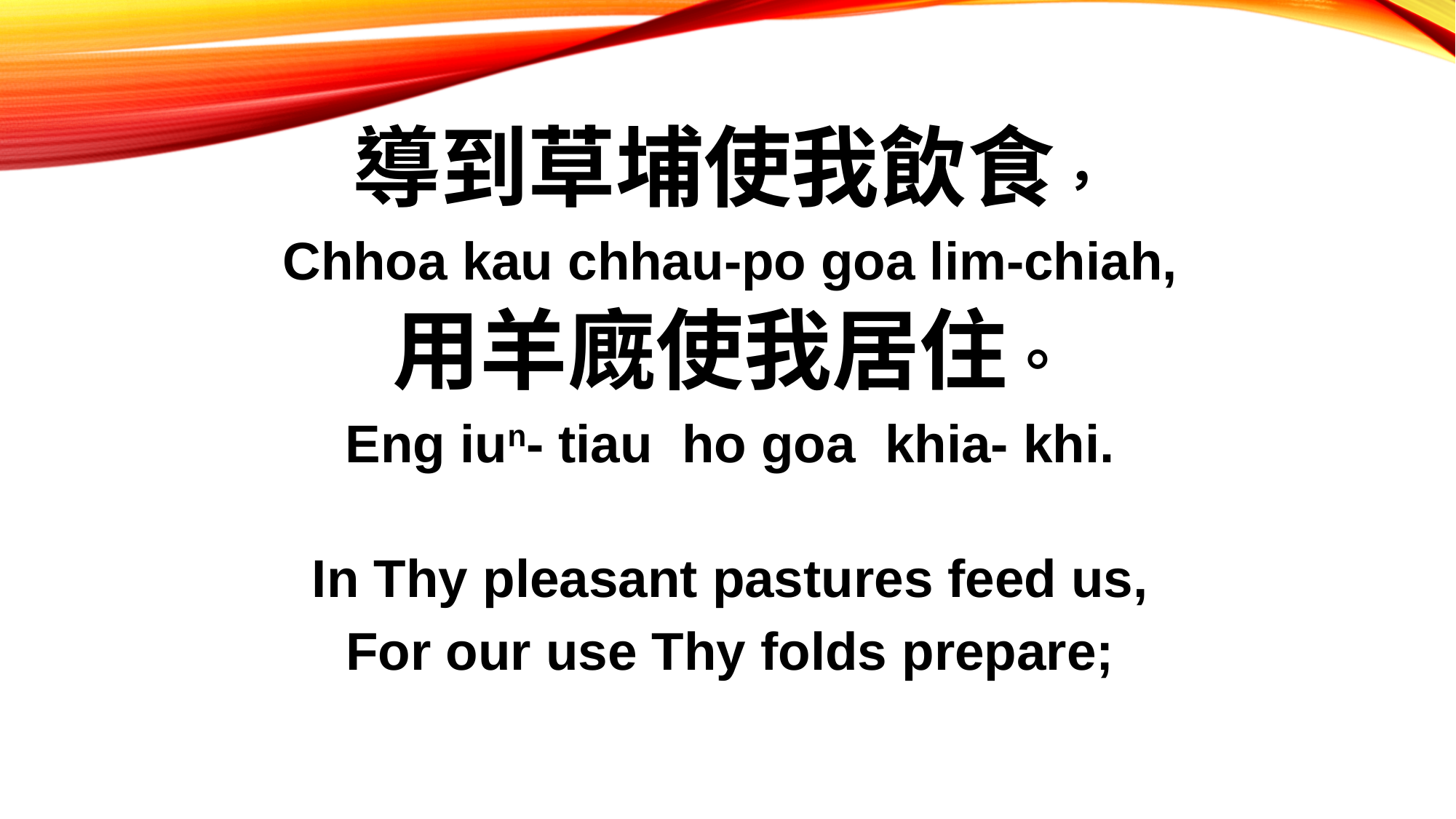

導到草埔使我飲食，
Chhoa kau chhau-po goa lim-chiah,
用羊廐使我居住。
Eng iun- tiau  ho goa  khia- khi.

In Thy pleasant pastures feed us,
For our use Thy folds prepare;